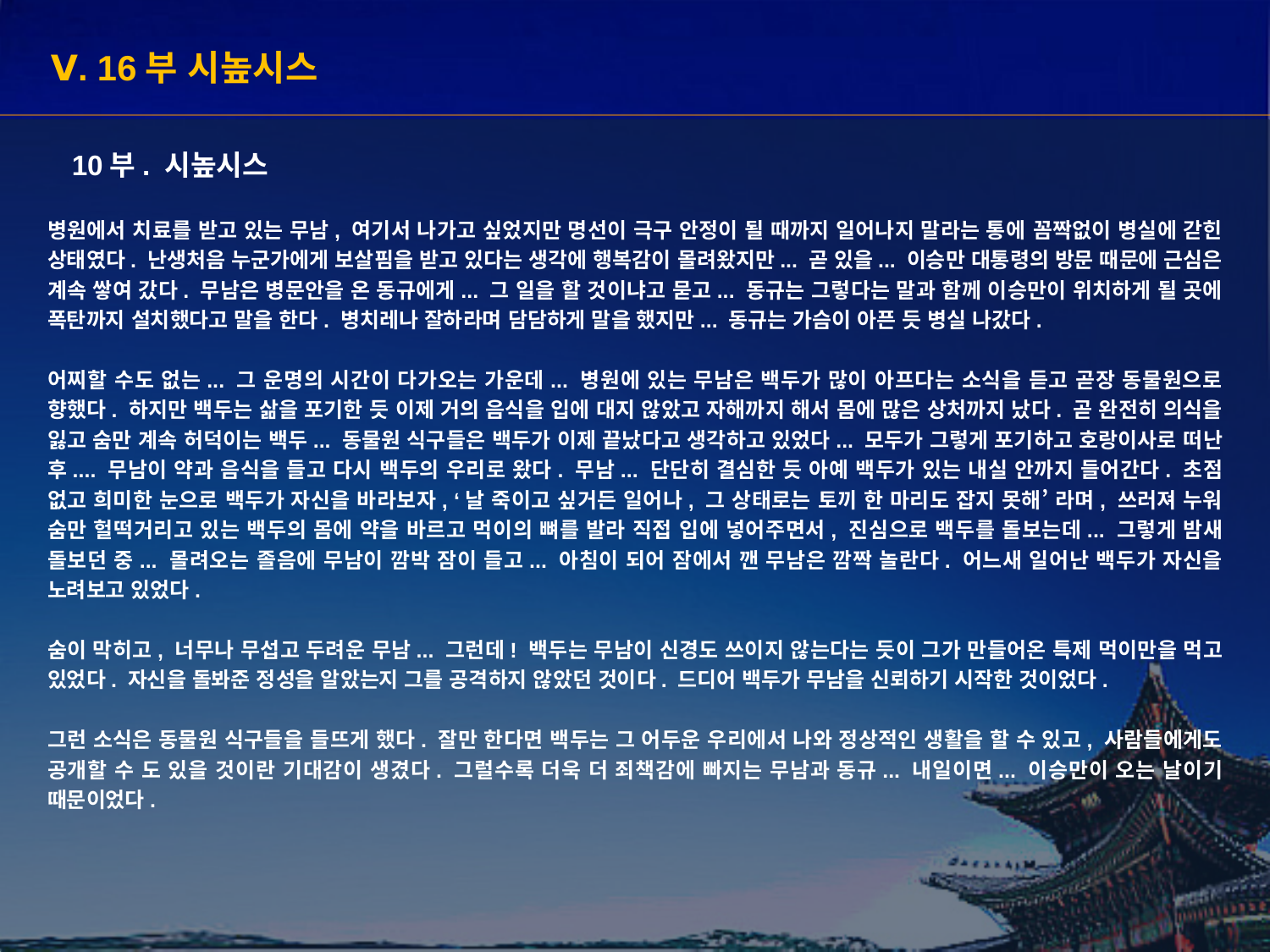

Ⅴ. 16부 시높시스

10부. 시높시스

병원에서 치료를 받고 있는 무남, 여기서 나가고 싶었지만 명선이 극구 안정이 될 때까지 일어나지 말라는 통에 꼼짝없이 병실에 갇힌 상태였다. 난생처음 누군가에게 보살핌을 받고 있다는 생각에 행복감이 몰려왔지만... 곧 있을... 이승만 대통령의 방문 때문에 근심은 계속 쌓여 갔다. 무남은 병문안을 온 동규에게... 그 일을 할 것이냐고 묻고... 동규는 그렇다는 말과 함께 이승만이 위치하게 될 곳에 폭탄까지 설치했다고 말을 한다. 병치레나 잘하라며 담담하게 말을 했지만... 동규는 가슴이 아픈 듯 병실 나갔다.

어찌할 수도 없는... 그 운명의 시간이 다가오는 가운데... 병원에 있는 무남은 백두가 많이 아프다는 소식을 듣고 곧장 동물원으로 향했다. 하지만 백두는 삶을 포기한 듯 이제 거의 음식을 입에 대지 않았고 자해까지 해서 몸에 많은 상처까지 났다. 곧 완전히 의식을 잃고 숨만 계속 허덕이는 백두... 동물원 식구들은 백두가 이제 끝났다고 생각하고 있었다... 모두가 그렇게 포기하고 호랑이사로 떠난 후.... 무남이 약과 음식을 들고 다시 백두의 우리로 왔다. 무남... 단단히 결심한 듯 아예 백두가 있는 내실 안까지 들어간다. 초점 없고 희미한 눈으로 백두가 자신을 바라보자, ‘날 죽이고 싶거든 일어나, 그 상태로는 토끼 한 마리도 잡지 못해’ 라며, 쓰러져 누워 숨만 헐떡거리고 있는 백두의 몸에 약을 바르고 먹이의 뼈를 발라 직접 입에 넣어주면서, 진심으로 백두를 돌보는데... 그렇게 밤새 돌보던 중... 몰려오는 졸음에 무남이 깜박 잠이 들고... 아침이 되어 잠에서 깬 무남은 깜짝 놀란다. 어느새 일어난 백두가 자신을 노려보고 있었다.

숨이 막히고, 너무나 무섭고 두려운 무남... 그런데! 백두는 무남이 신경도 쓰이지 않는다는 듯이 그가 만들어온 특제 먹이만을 먹고 있었다. 자신을 돌봐준 정성을 알았는지 그를 공격하지 않았던 것이다. 드디어 백두가 무남을 신뢰하기 시작한 것이었다.

그런 소식은 동물원 식구들을 들뜨게 했다. 잘만 한다면 백두는 그 어두운 우리에서 나와 정상적인 생활을 할 수 있고, 사람들에게도 공개할 수 도 있을 것이란 기대감이 생겼다. 그럴수록 더욱 더 죄책감에 빠지는 무남과 동규... 내일이면... 이승만이 오는 날이기 때문이었다.